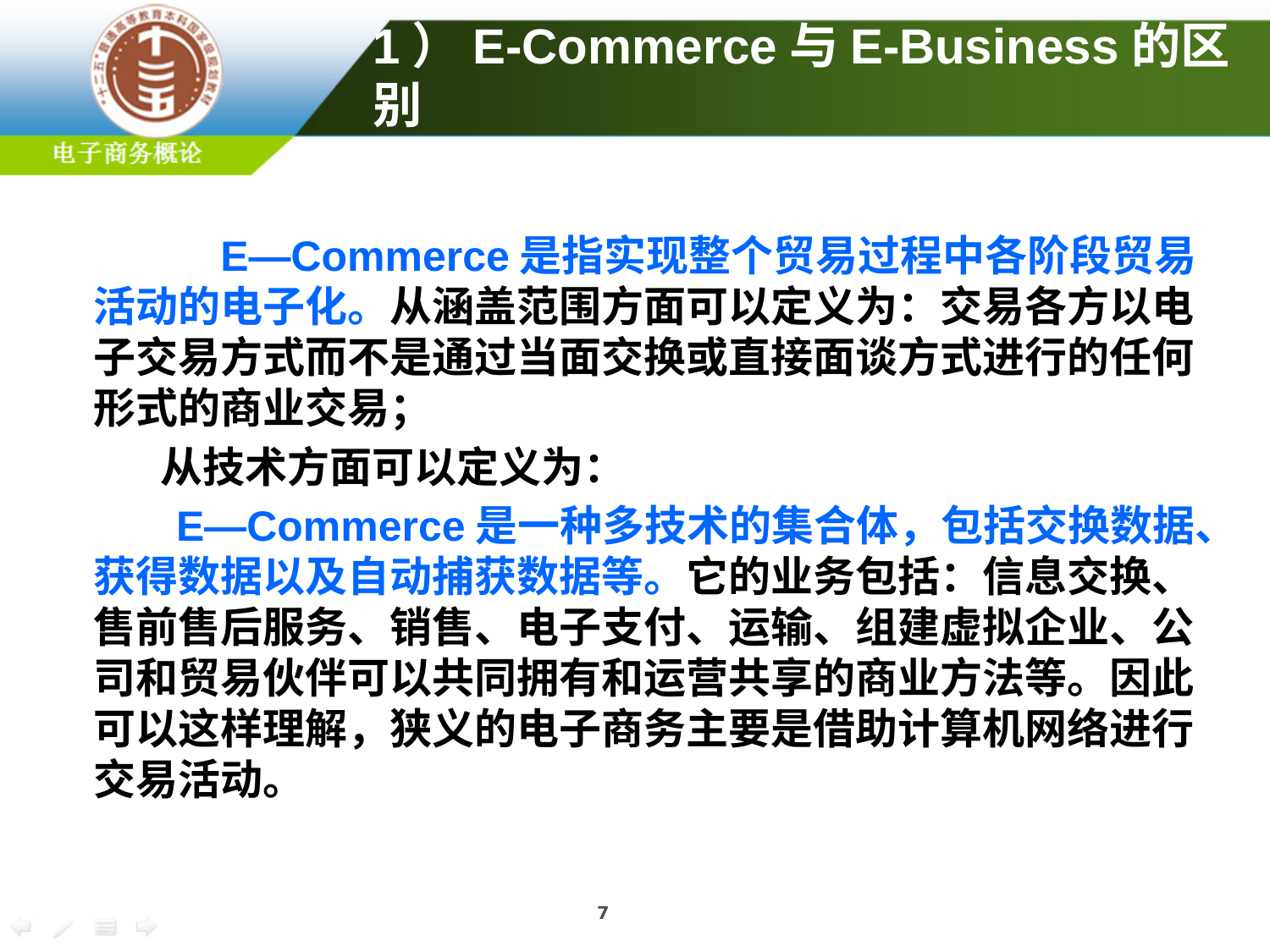

1）E-Commerce与E-Business的区别
     	E―Commerce是指实现整个贸易过程中各阶段贸易活动的电子化。从涵盖范围方面可以定义为：交易各方以电子交易方式而不是通过当面交换或直接面谈方式进行的任何形式的商业交易；
           从技术方面可以定义为：
           E―Commerce是一种多技术的集合体，包括交换数据、获得数据以及自动捕获数据等。它的业务包括：信息交换、售前售后服务、销售、电子支付、运输、组建虚拟企业、公司和贸易伙伴可以共同拥有和运营共享的商业方法等。因此可以这样理解，狭义的电子商务主要是借助计算机网络进行交易活动。

7